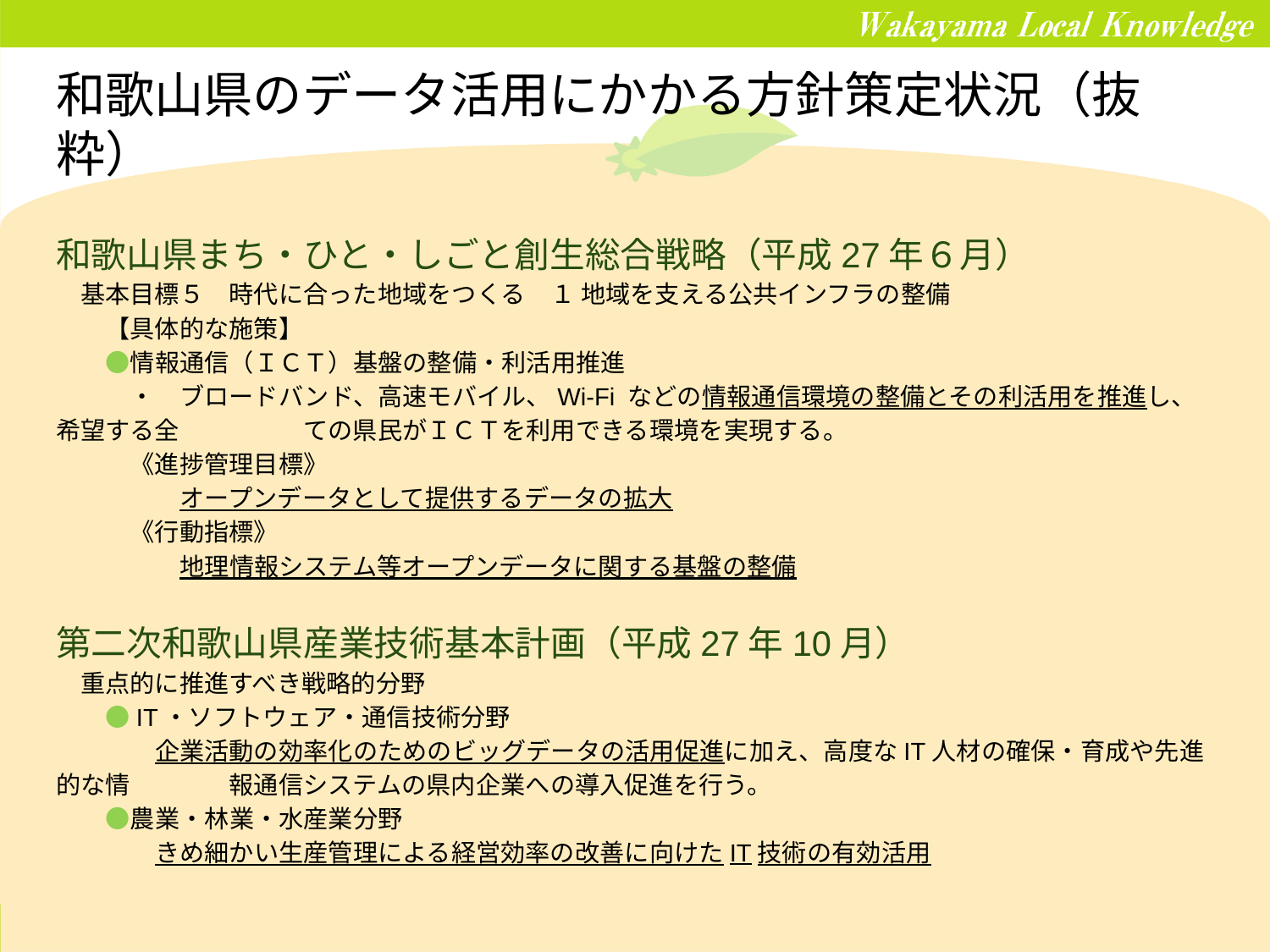

# 和歌山県のデータ活用にかかる方針策定状況（抜粋）
和歌山県まち・ひと・しごと創生総合戦略（平成27年６月）
　基本目標５　時代に合った地域をつくる　１ 地域を支える公共インフラの整備
　　【具体的な施策】
　　●情報通信（ＩＣＴ）基盤の整備・利活用推進
　　　・　ブロードバンド、高速モバイル、Wi-Fi などの情報通信環境の整備とその利活用を推進し、希望する全　　　　　ての県民がＩＣＴを利用できる環境を実現する。
　　　《進捗管理目標》
　　　　　オープンデータとして提供するデータの拡大
　　　《行動指標》
　　　　　地理情報システム等オープンデータに関する基盤の整備

第二次和歌山県産業技術基本計画（平成27年10月）
　重点的に推進すべき戦略的分野
　　●IT・ソフトウェア・通信技術分野
　　　　企業活動の効率化のためのビッグデータの活用促進に加え、高度なIT人材の確保・育成や先進的な情　　　　報通信システムの県内企業への導入促進を行う。
　　●農業・林業・水産業分野
　　　　きめ細かい生産管理による経営効率の改善に向けたIT技術の有効活用